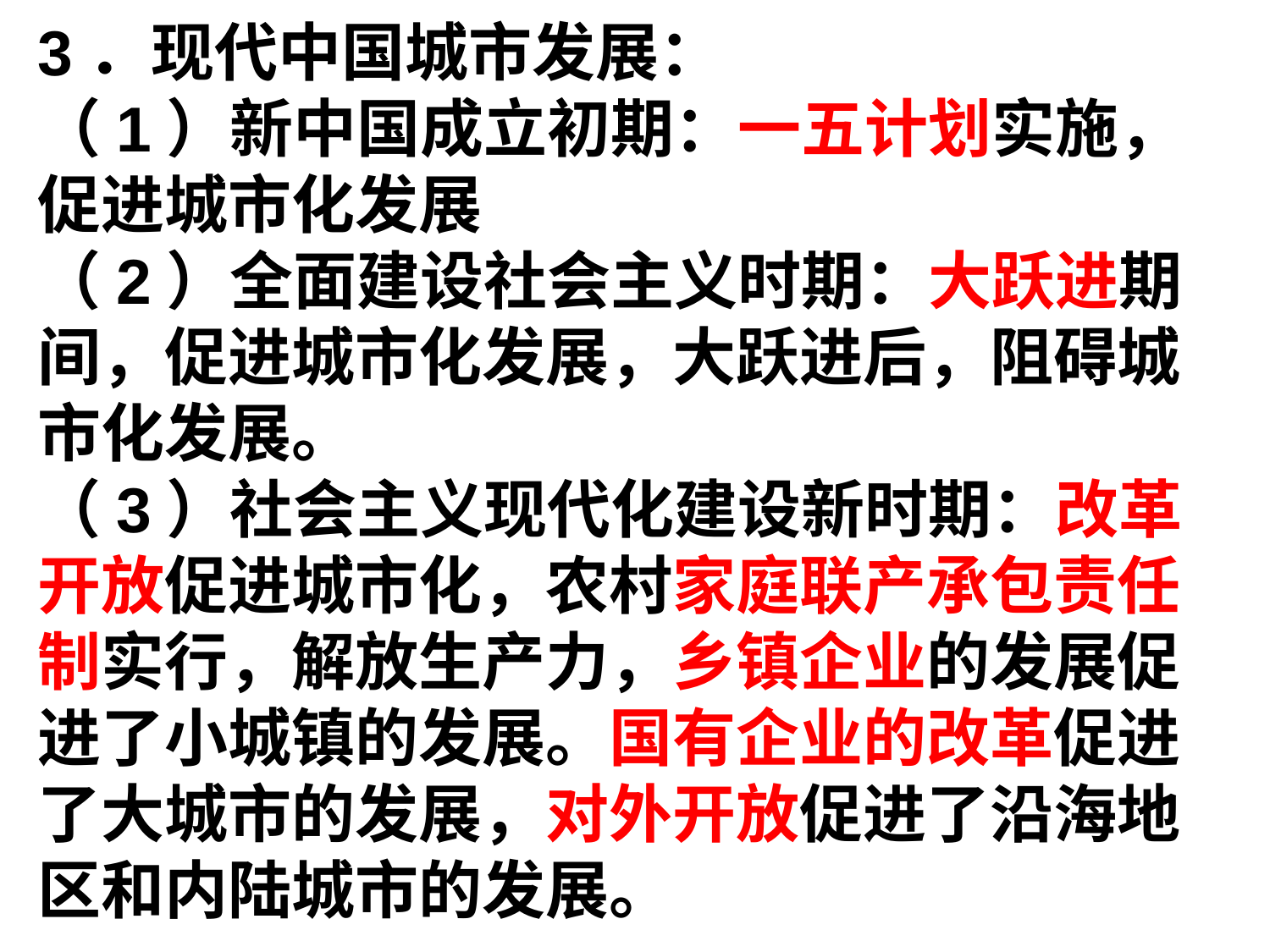

3．现代中国城市发展：
（1）新中国成立初期：一五计划实施，促进城市化发展
（2）全面建设社会主义时期：大跃进期间，促进城市化发展，大跃进后，阻碍城市化发展。
（3）社会主义现代化建设新时期：改革开放促进城市化，农村家庭联产承包责任制实行，解放生产力，乡镇企业的发展促进了小城镇的发展。国有企业的改革促进了大城市的发展，对外开放促进了沿海地区和内陆城市的发展。